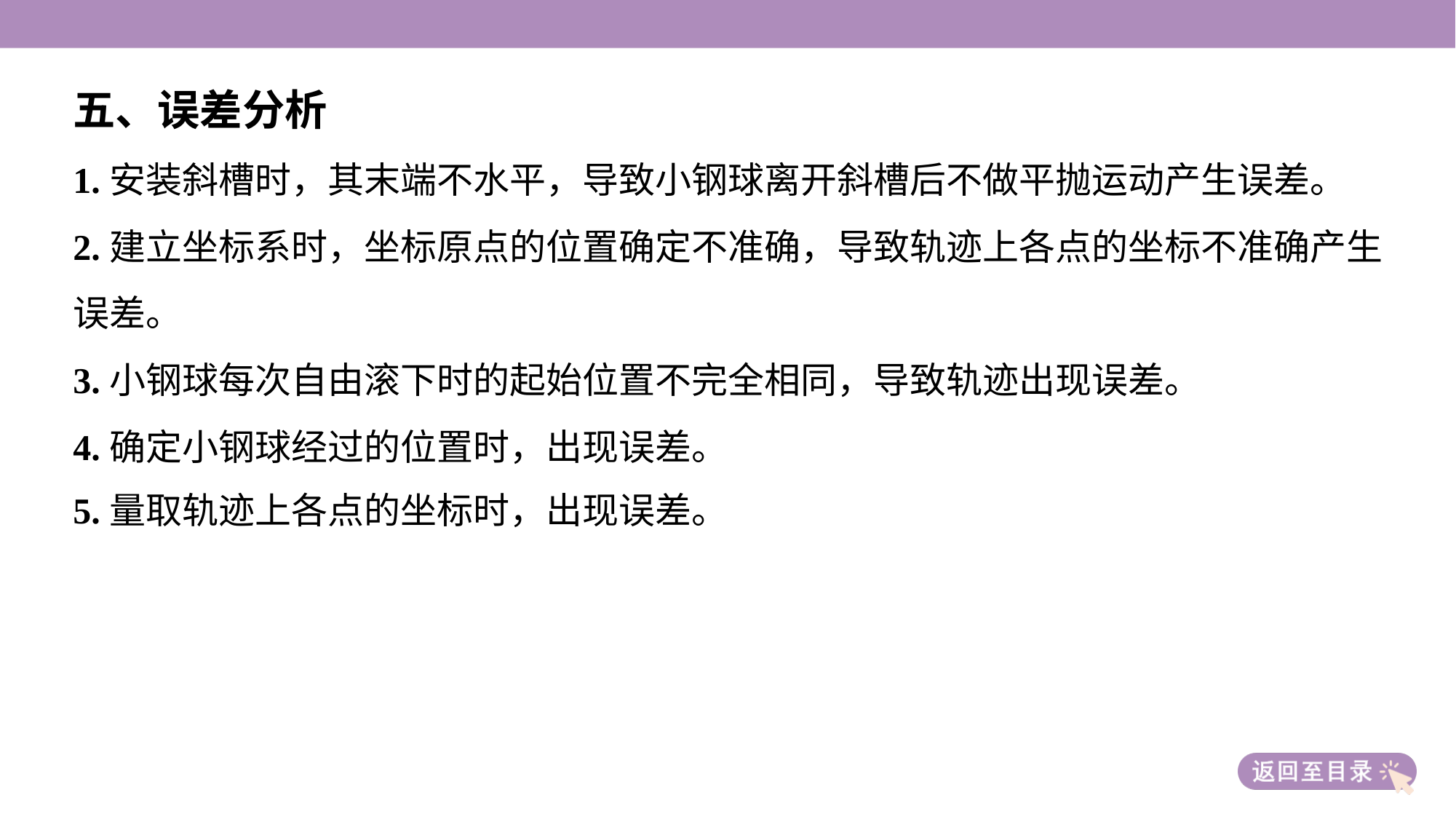

五、误差分析
1.安装斜槽时，其末端不水平，导致小钢球离开斜槽后不做平抛运动产生误差。
2.建立坐标系时，坐标原点的位置确定不准确，导致轨迹上各点的坐标不准确产生
误差。
3.小钢球每次自由滚下时的起始位置不完全相同，导致轨迹出现误差。
4.确定小钢球经过的位置时，出现误差。
5.量取轨迹上各点的坐标时，出现误差。